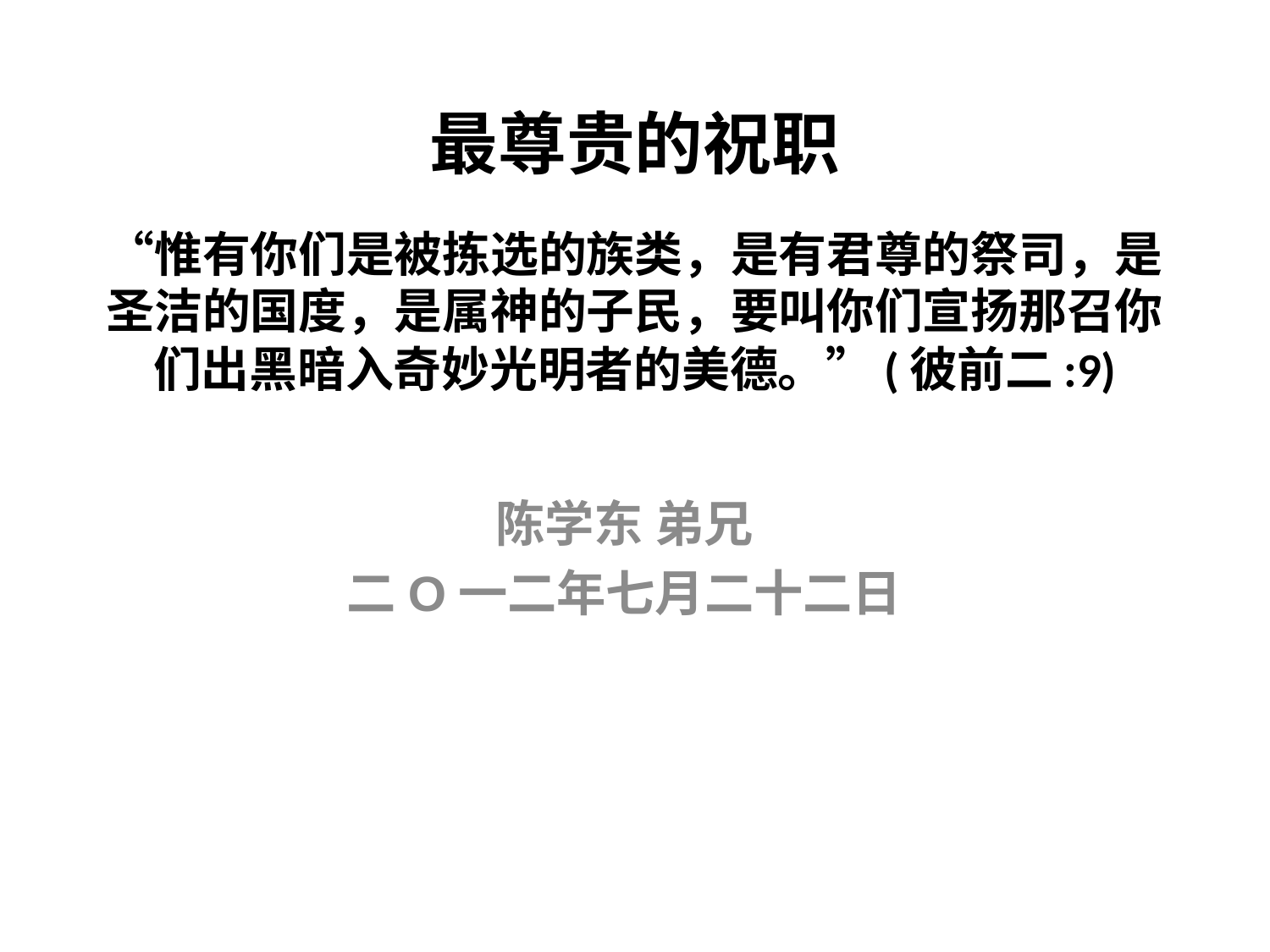

# 最尊贵的祝职 “惟有你们是被拣选的族类，是有君尊的祭司，是圣洁的国度，是属神的子民，要叫你们宣扬那召你们出黑暗入奇妙光明者的美德。”(彼前二:9)
陈学东 弟兄
二O一二年七月二十二日